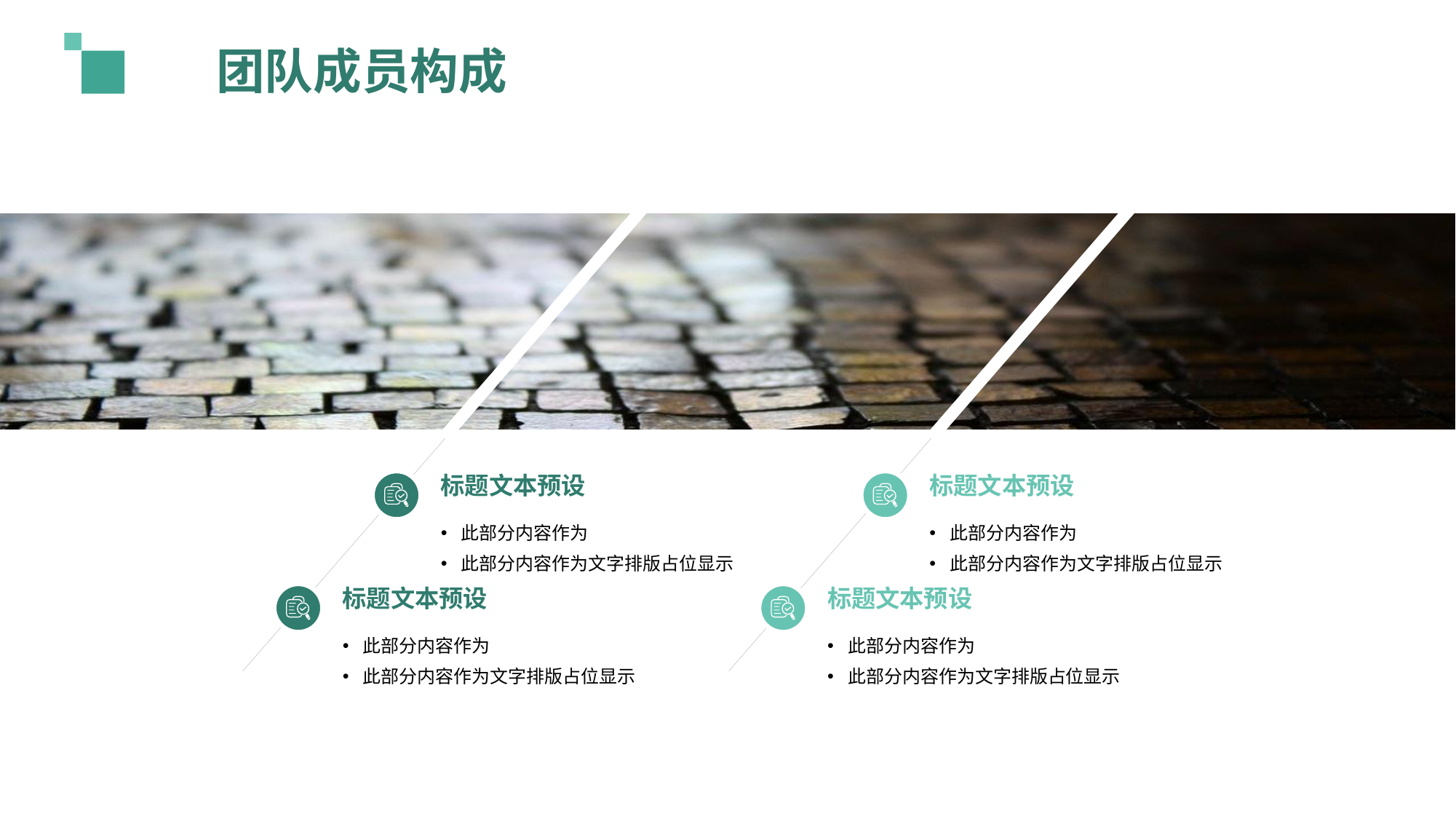

团队成员构成

标题文本预设

此部分内容作为
此部分内容作为文字排版占位显示
标题文本预设

此部分内容作为
此部分内容作为文字排版占位显示
标题文本预设

此部分内容作为
此部分内容作为文字排版占位显示
标题文本预设

此部分内容作为
此部分内容作为文字排版占位显示